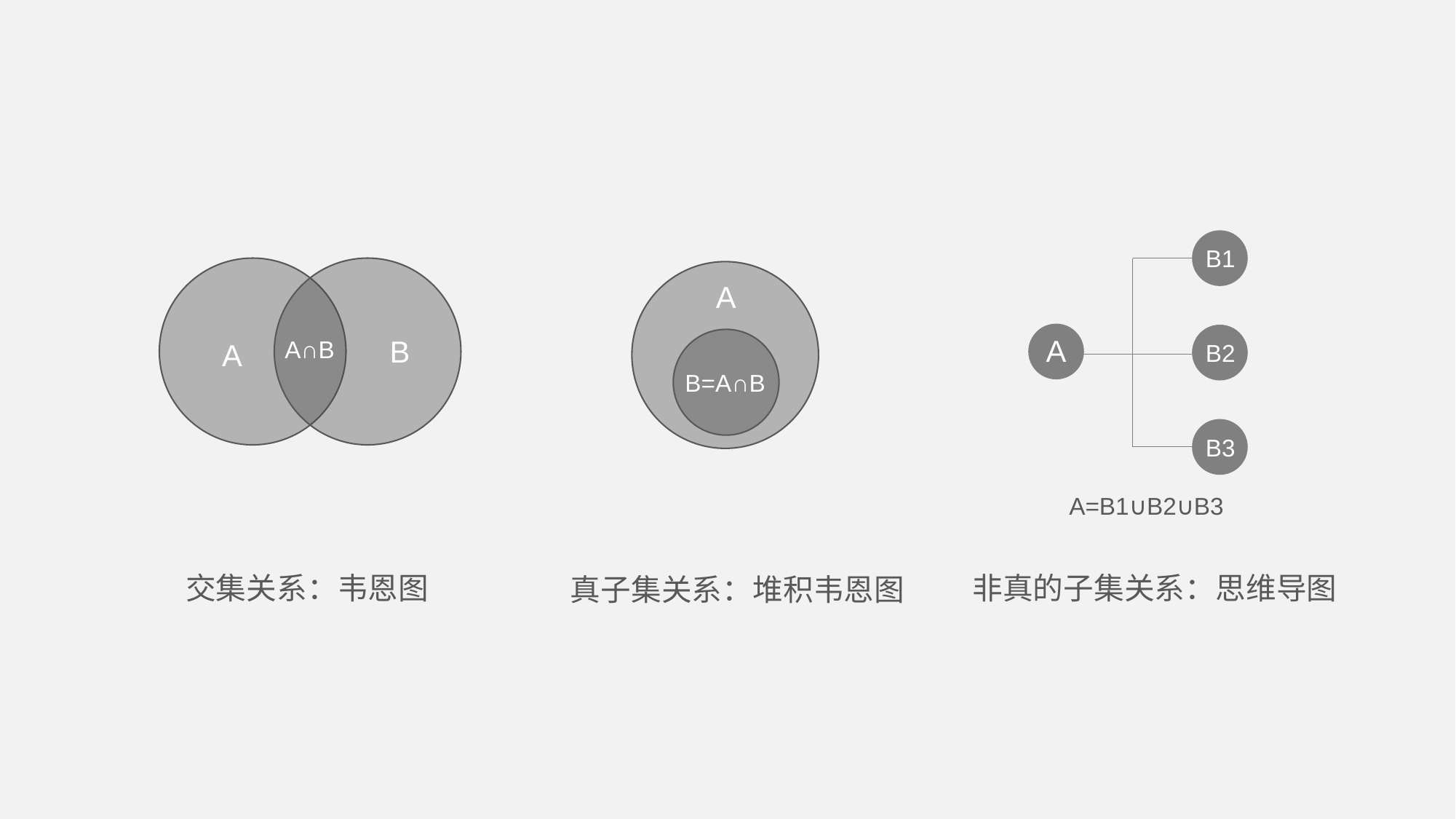

B1

A

A
B
A∩B

A
B2
B=A∩B

B3
A=B1∪B2∪B3
交集关系：韦恩图
非真的子集关系：思维导图
真子集关系：堆积韦恩图